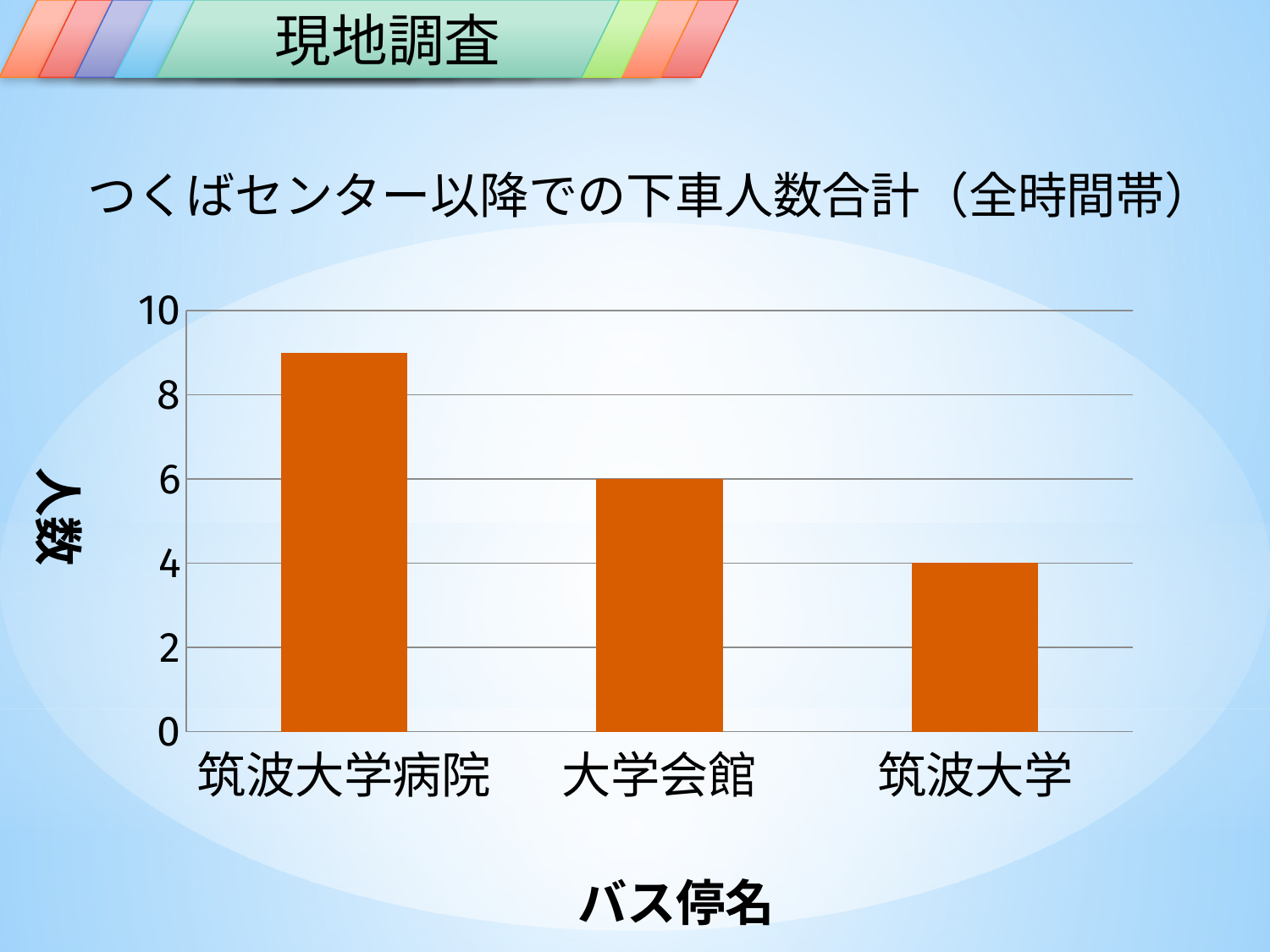

背景
問題提起
目標
現状
現地調査
アンケート調査
予備調査
参考文献

### Chart

| Category |  |
|---|---|
| 筑波大学病院 | 9.0 |
| 大学会館 | 6.0 |
| 筑波大学 | 4.0 |